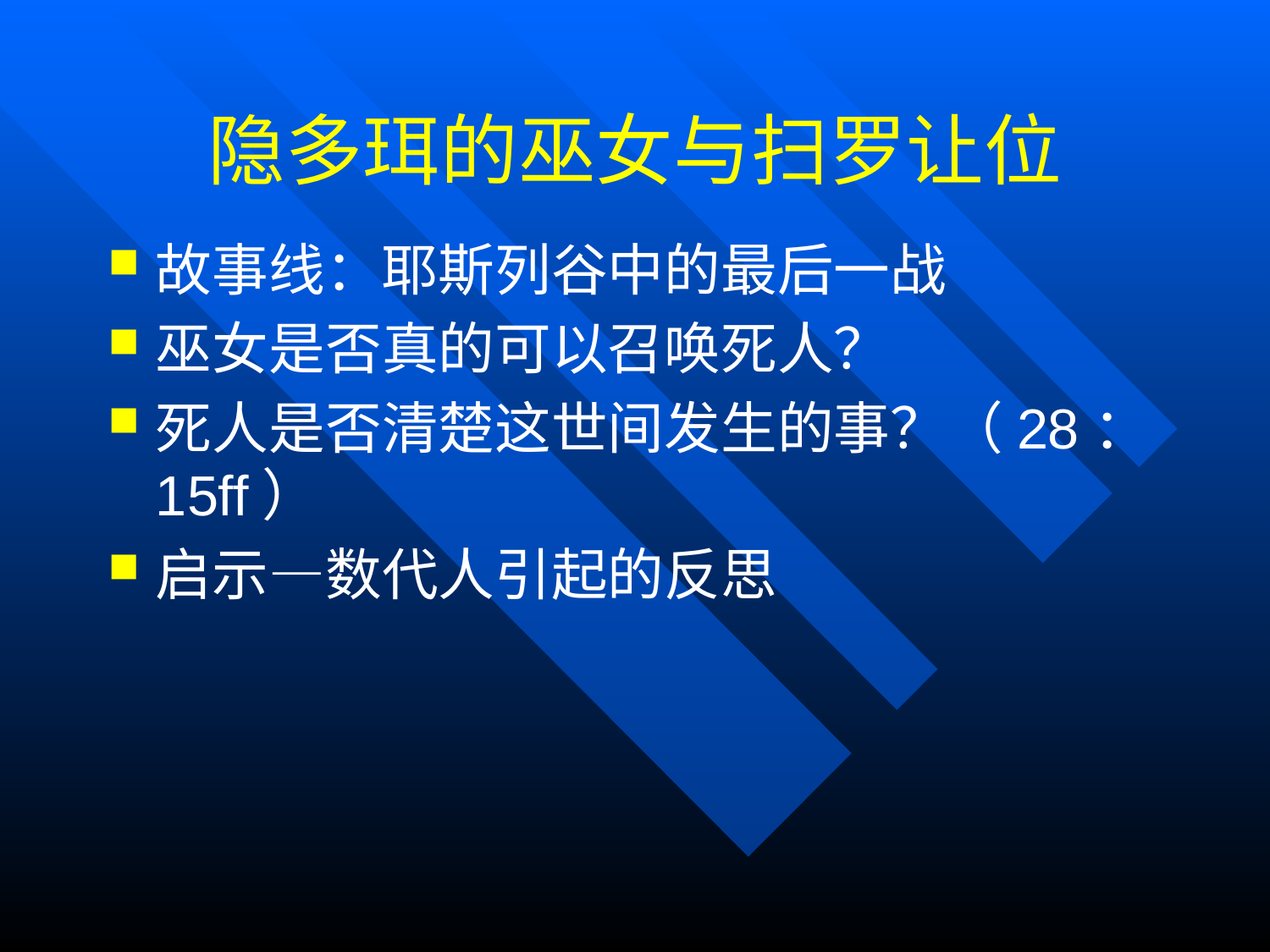

# 隐多珥的巫女与扫罗让位
故事线：耶斯列谷中的最后一战
巫女是否真的可以召唤死人？
死人是否清楚这世间发生的事？（28：15ff）
启示—数代人引起的反思